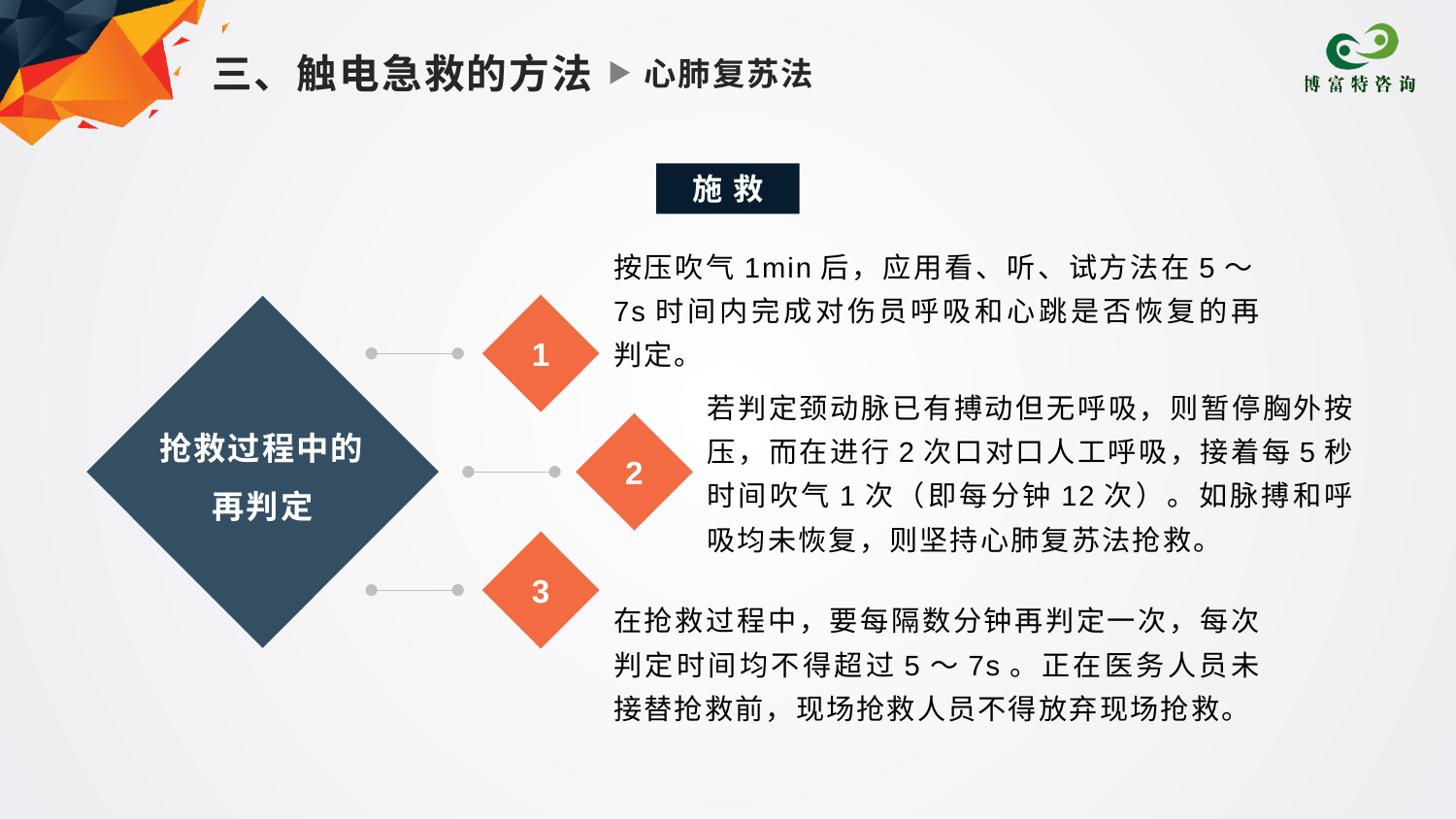

三、触电急救的方法
心肺复苏法

施 救
按压吹气1min后，应用看、听、试方法在5～7s时间内完成对伤员呼吸和心跳是否恢复的再判定。

1
若判定颈动脉已有搏动但无呼吸，则暂停胸外按压，而在进行2次口对口人工呼吸，接着每5秒时间吹气1次（即每分钟12次）。如脉搏和呼吸均未恢复，则坚持心肺复苏法抢救。
抢救过程中的再判定

2

3
在抢救过程中，要每隔数分钟再判定一次，每次判定时间均不得超过5～7s。正在医务人员未接替抢救前，现场抢救人员不得放弃现场抢救。